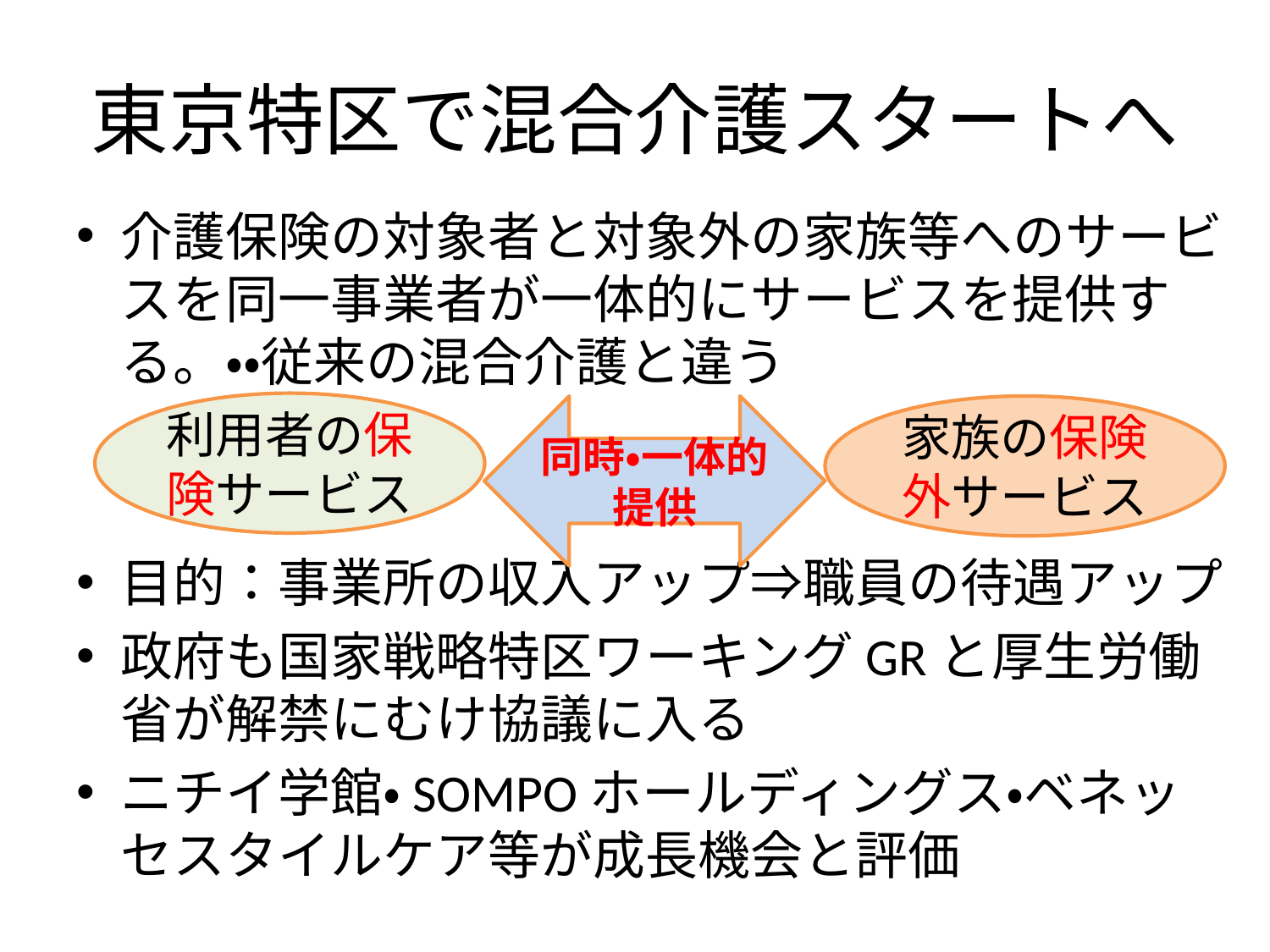

# 東京特区で混合介護スタートへ
介護保険の対象者と対象外の家族等へのサービスを同一事業者が一体的にサービスを提供する。・・従来の混合介護と違う

目的：事業所の収入アップ⇒職員の待遇アップ
政府も国家戦略特区ワーキングGRと厚生労働省が解禁にむけ協議に入る
ニチイ学館・SOMPOホールディングス・ベネッセスタイルケア等が成長機会と評価

利用者の保険サービス
同時・一体的提供
家族の保険外サービス